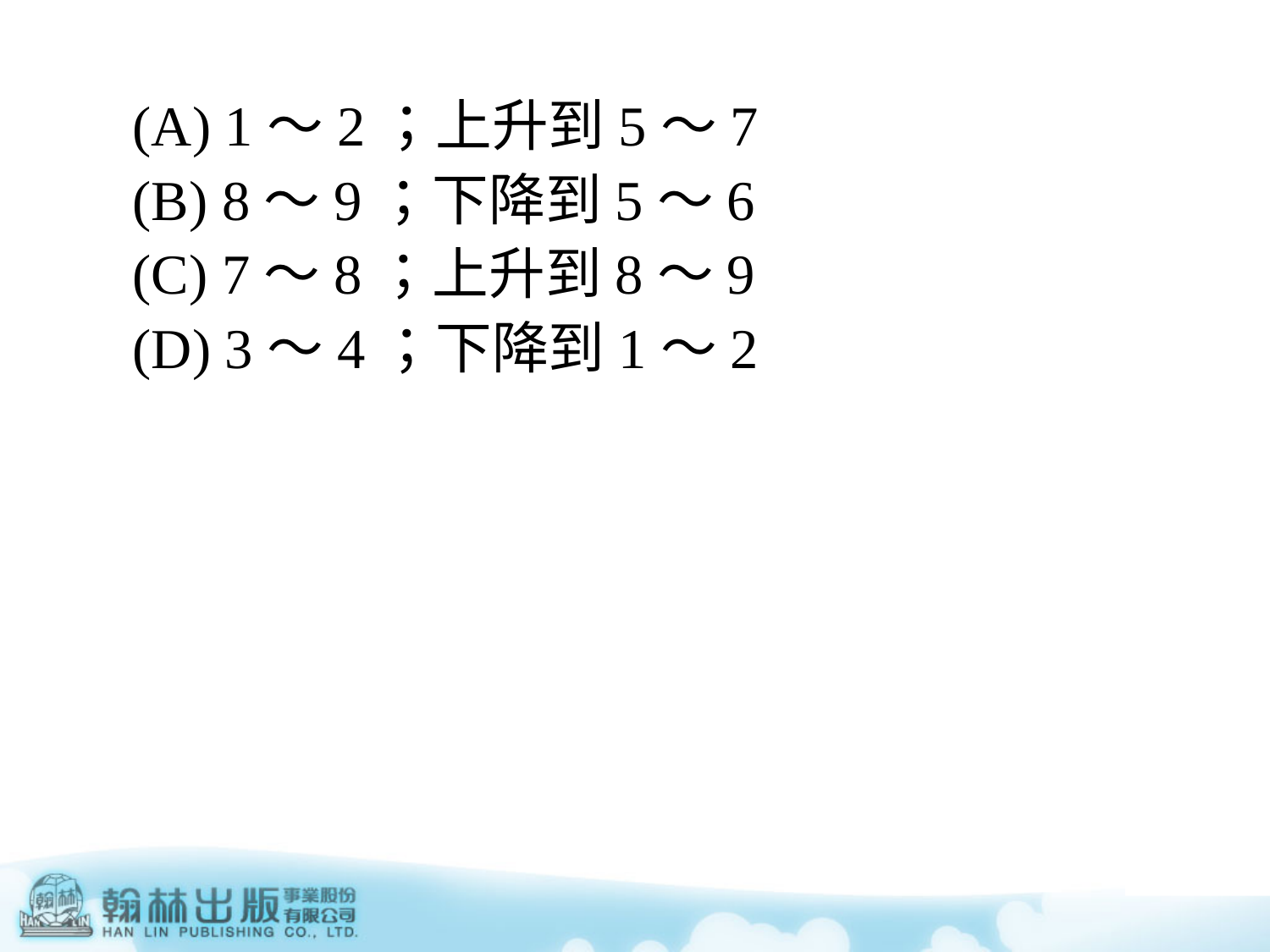

(A) 1～2；上升到5～7
	(B) 8～9；下降到5～6
	(C) 7～8；上升到8～9
	(D) 3～4；下降到1～2